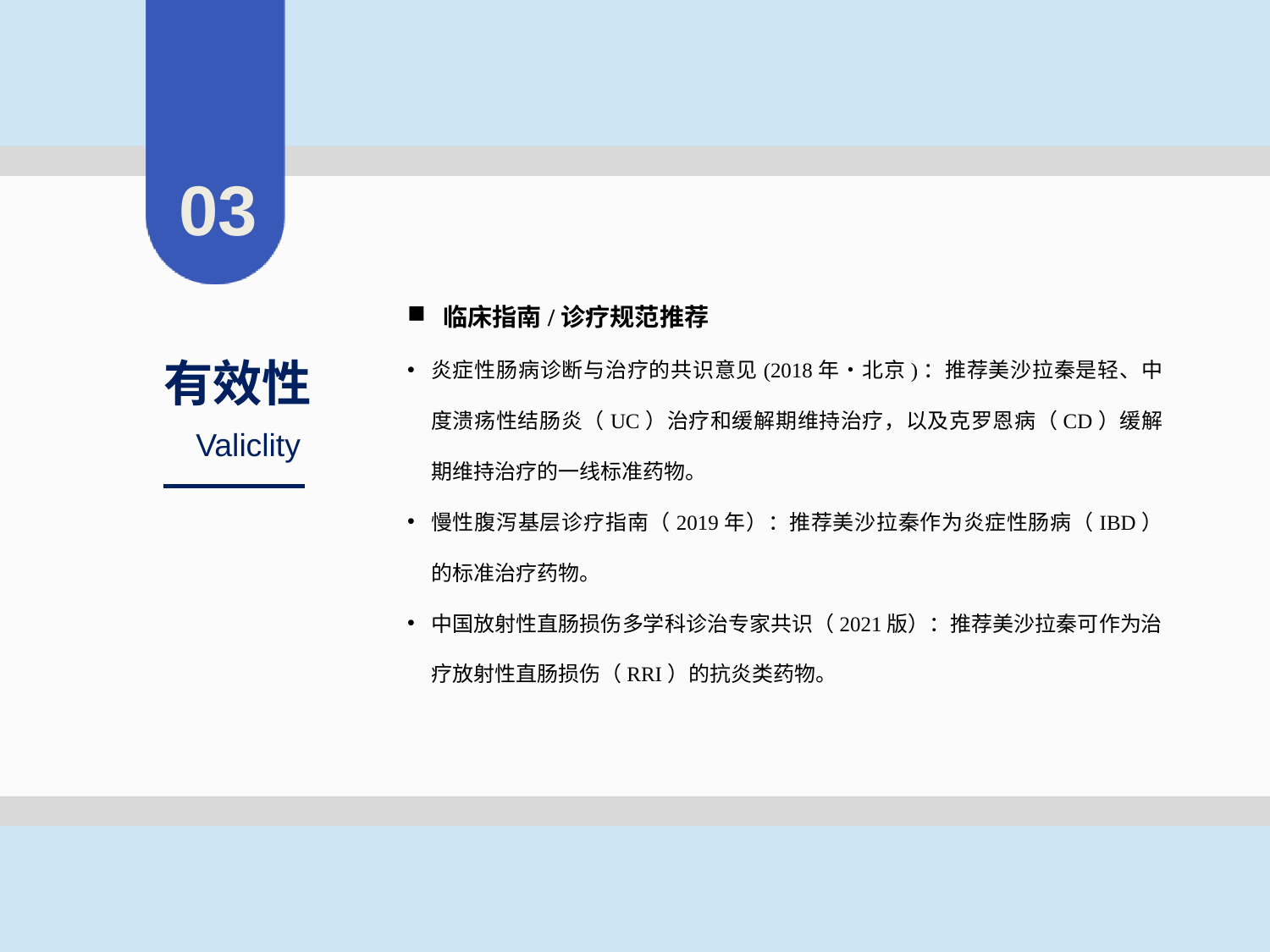

03
 临床指南/诊疗规范推荐
炎症性肠病诊断与治疗的共识意见(2018年•北京)：推荐美沙拉秦是轻、中度溃疡性结肠炎（UC）治疗和缓解期维持治疗，以及克罗恩病（CD）缓解期维持治疗的一线标准药物。
慢性腹泻基层诊疗指南（2019年）：推荐美沙拉秦作为炎症性肠病（IBD）的标准治疗药物。
中国放射性直肠损伤多学科诊治专家共识（2021版）：推荐美沙拉秦可作为治疗放射性直肠损伤（RRI）的抗炎类药物。
有效性
Valiclity